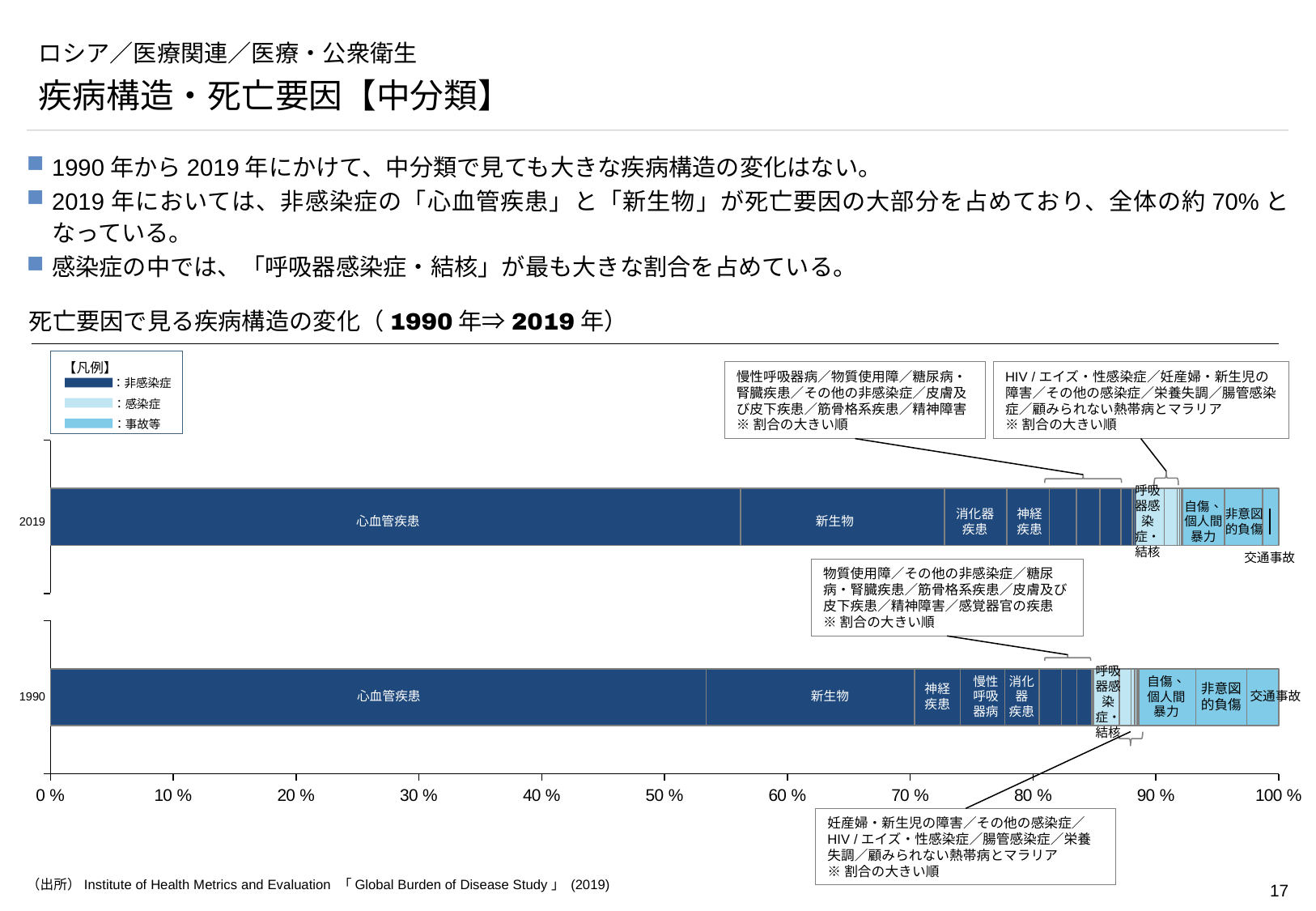

# ロシア／医療関連／医療・公衆衛生
疾病構造・死亡要因【中分類】
1990年から2019年にかけて、中分類で見ても大きな疾病構造の変化はない。
2019年においては、非感染症の「心血管疾患」と「新生物」が死亡要因の大部分を占めており、全体の約70%となっている。
感染症の中では、「呼吸器感染症・結核」が最も大きな割合を占めている。
死亡要因で見る疾病構造の変化（1990年⇒2019年）
【凡例】
：非感染症

：感染症

：事故等

慢性呼吸器病／物質使用障／糖尿病・腎臓疾患／その他の非感染症／皮膚及び皮下疾患／筋骨格系疾患／精神障害
※割合の大きい順
HIV /エイズ・性感染症／妊産婦・新生児の障害／その他の感染症／栄養失調／腸管感染症／顧みられない熱帯病とマラリア
※割合の大きい順

### Chart

| Category |  |  |  |  |  |  |  |  |  |  |  |  |  |  |  |  |  |  |  |  |  |
|---|---|---|---|---|---|---|---|---|---|---|---|---|---|---|---|---|---|---|---|---|---|

呼吸器感染症・結核
自傷、
個人間
暴力
消化器
疾患
神経
疾患
非意図的負傷
2019
心血管疾患
新生物
交通事故
物質使用障／その他の非感染症／糖尿病・腎臓疾患／筋骨格系疾患／皮膚及び皮下疾患／精神障害／感覚器官の疾患
※割合の大きい順

### Chart

| Category |  |  |  |  |  |  |  |  |  |  |  |  |  |  |  |  |  |  |  |  |  |  |
|---|---|---|---|---|---|---|---|---|---|---|---|---|---|---|---|---|---|---|---|---|---|---|
呼吸器感染症・結核
慢性呼吸器病
消化器
疾患
自傷、
個人間
暴力
非意図的負傷
神経疾患
1990
心血管疾患
新生物
交通事故

妊産婦・新生児の障害／その他の感染症／HIV /エイズ・性感染症／腸管感染症／栄養失調／顧みられない熱帯病とマラリア
※割合の大きい順
（出所）Institute of Health Metrics and Evaluation 「Global Burden of Disease Study」 (2019)